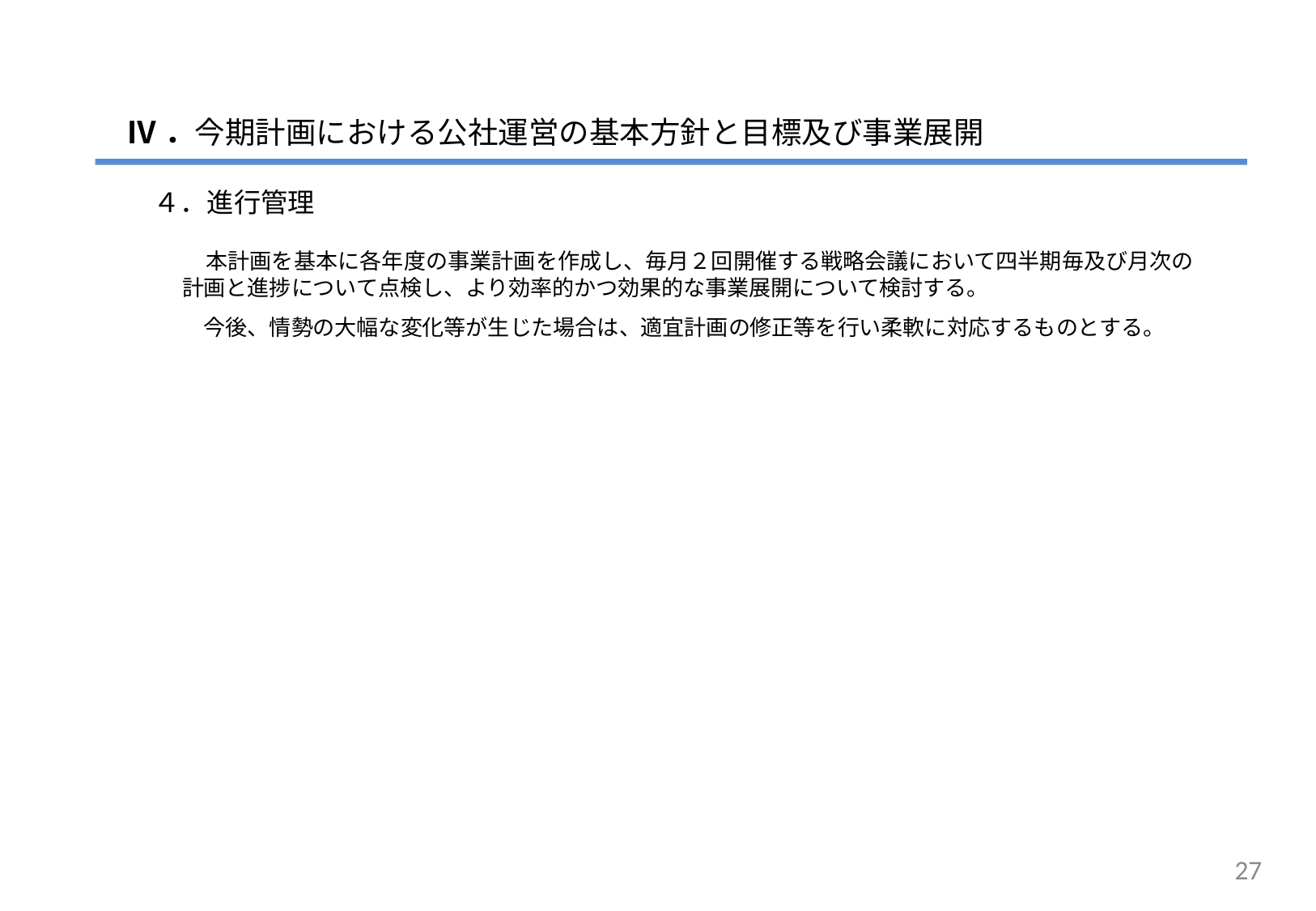

Ⅳ．今期計画における公社運営の基本方針と目標及び事業展開

４．進行管理
　本計画を基本に各年度の事業計画を作成し、毎月２回開催する戦略会議において四半期毎及び月次の計画と進捗について点検し、より効率的かつ効果的な事業展開について検討する。
　今後、情勢の大幅な変化等が生じた場合は、適宜計画の修正等を行い柔軟に対応するものとする。

27